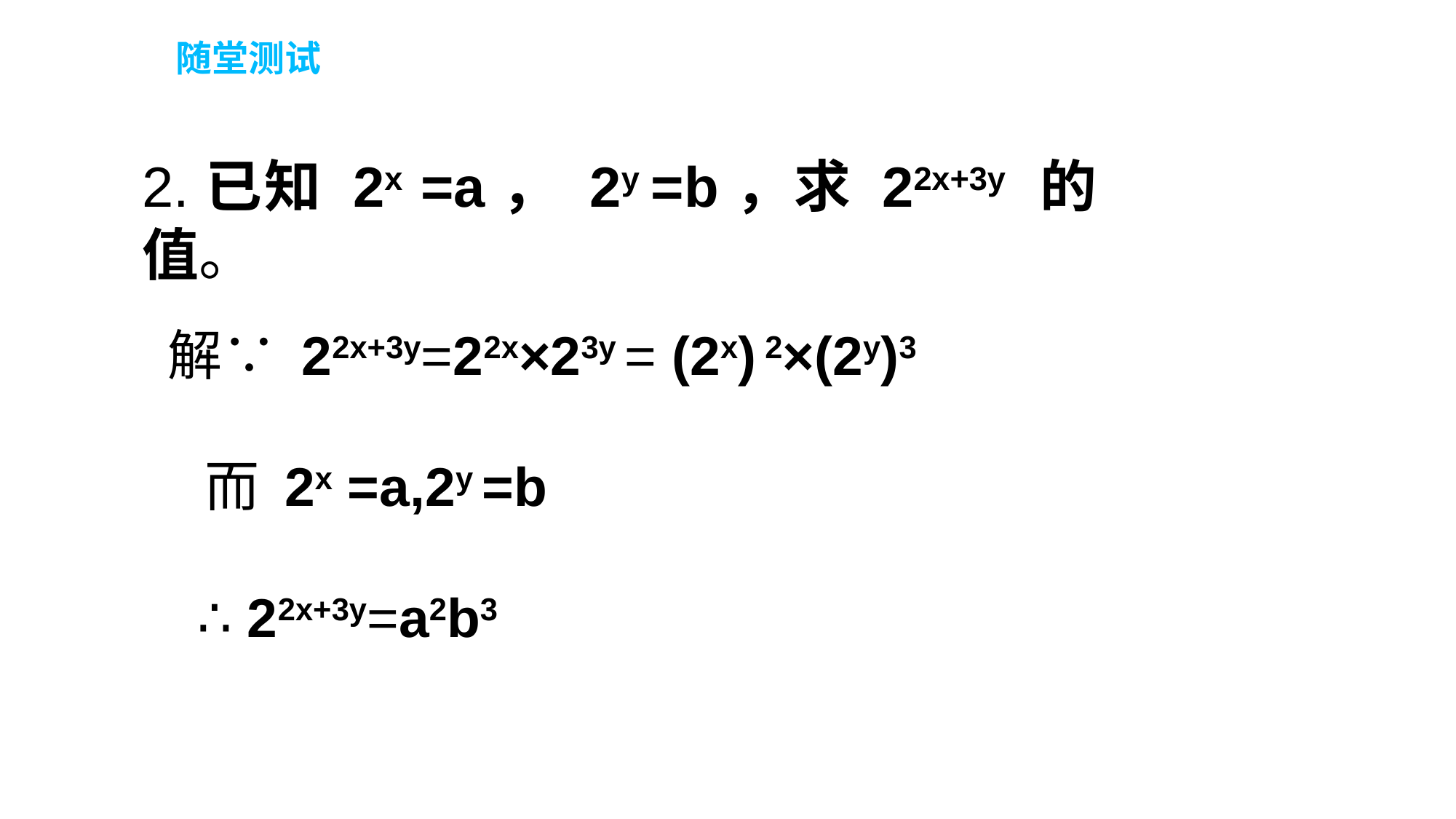

随堂测试
2.已知 2x =a， 2y =b，求 22x+3y 的值。
解∵ 22x+3y=22x×23y = (2x) 2×(2y)3
  而 2x =a,2y =b
  ∴ 22x+3y=a2b3